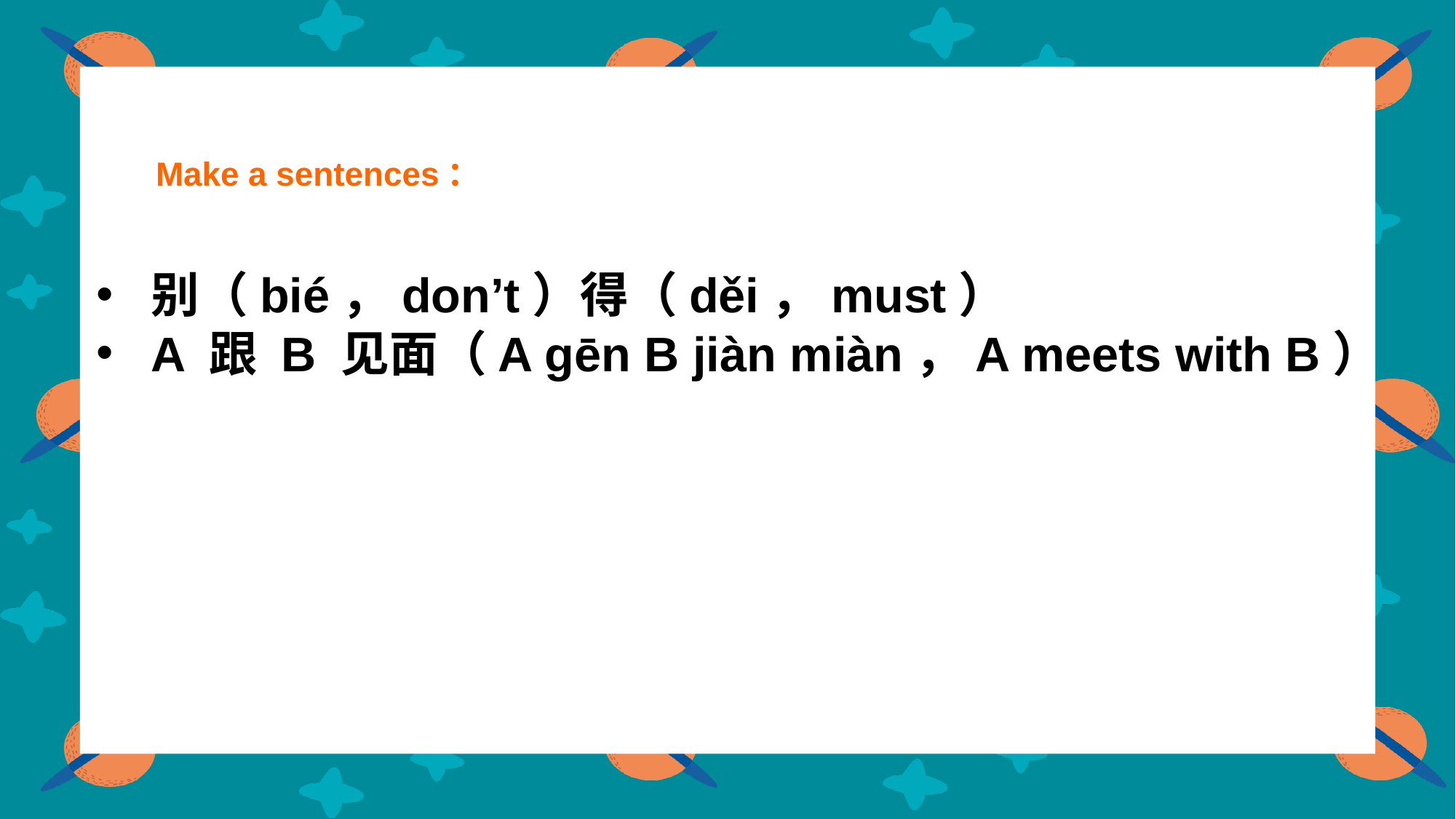

Make a sentences：
别（bié，don’t）得（děi，must）
A 跟 B 见面（A gēn B jiàn miàn，A meets with B）